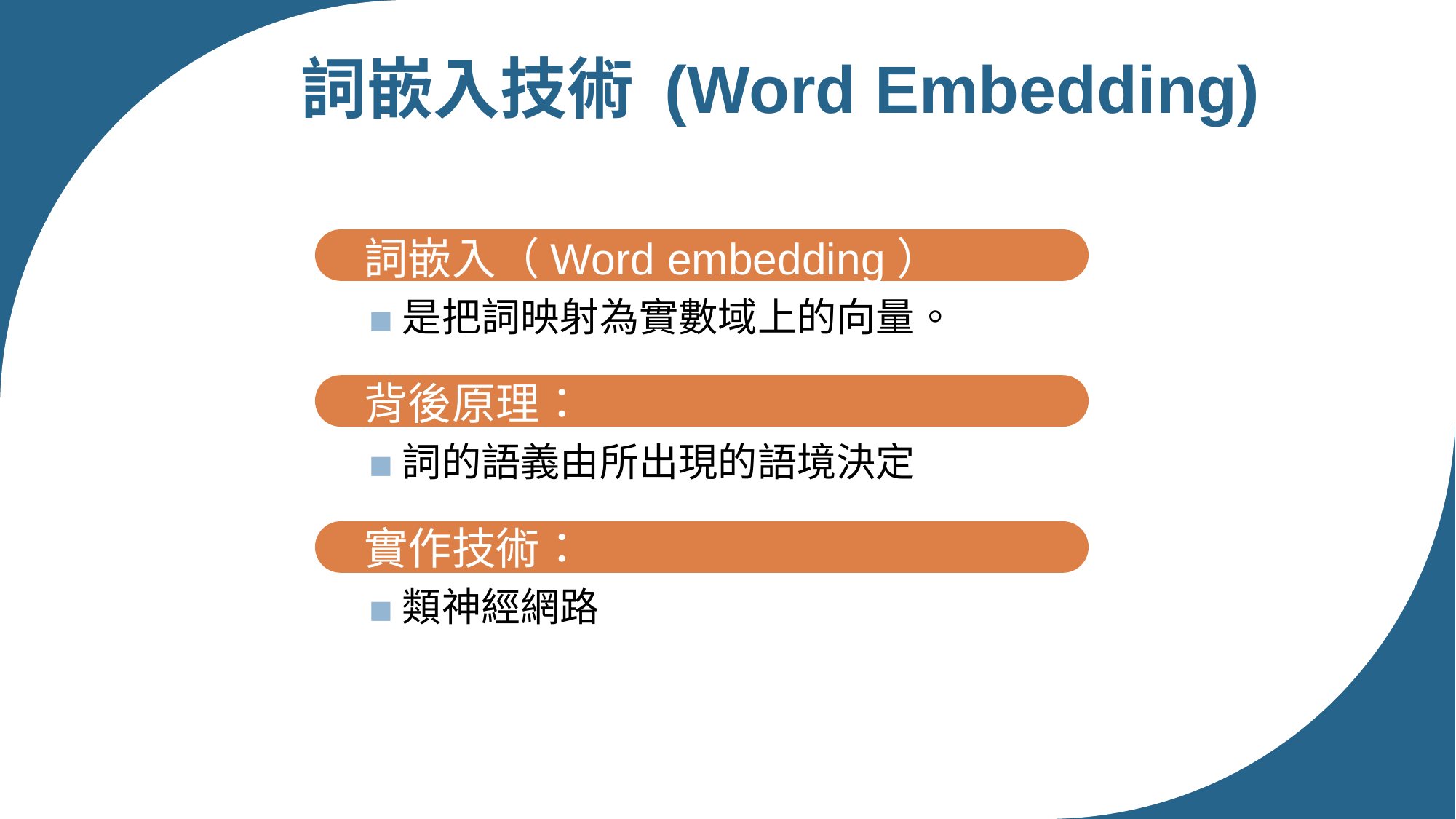

# 詞嵌入技術 (Word Embedding)
詞嵌入（Word embedding）
是把詞映射為實數域上的向量。
背後原理：
詞的語義由所出現的語境決定
實作技術：
類神經網路